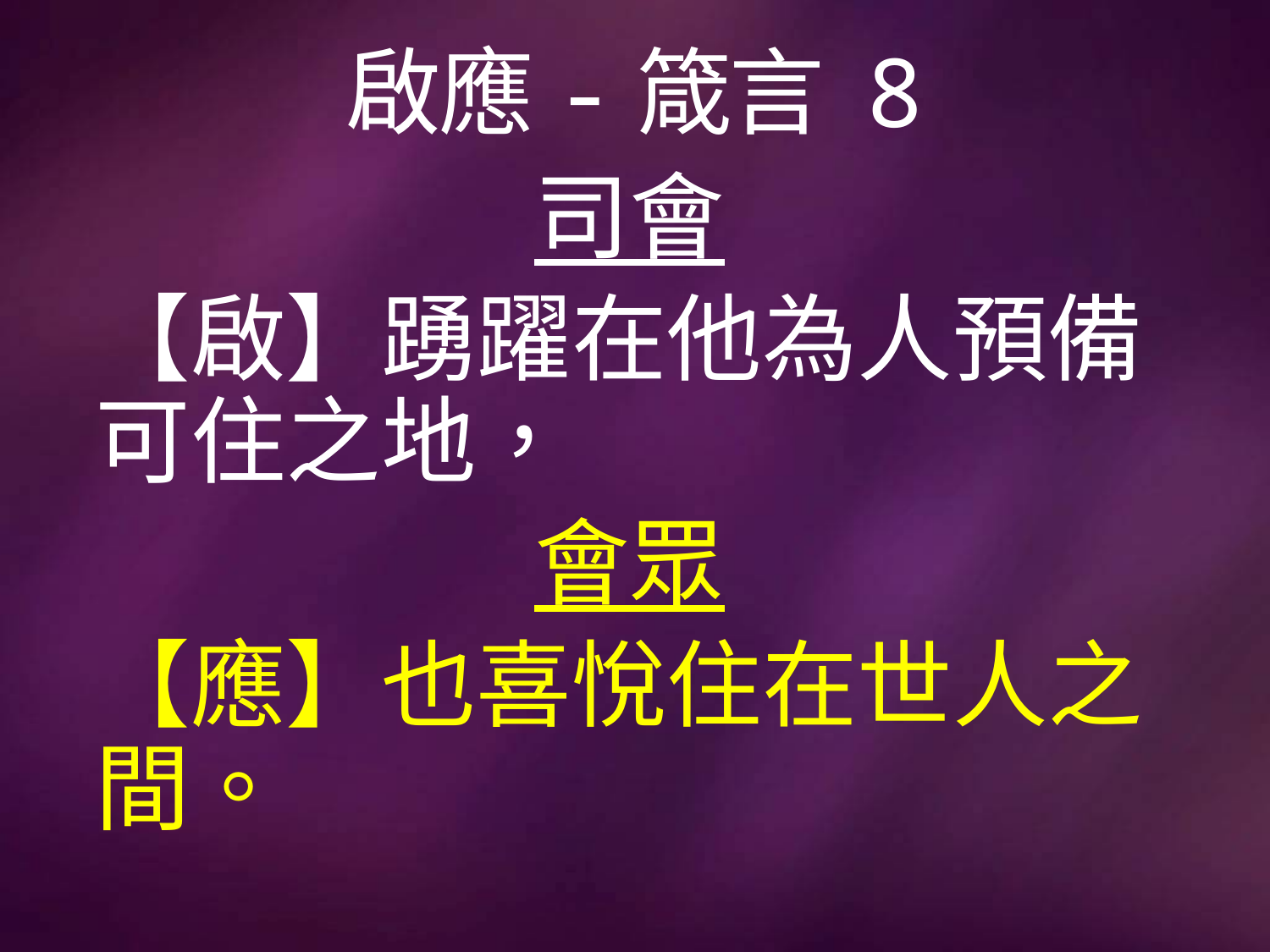

# 啟應-箴言 8
司會
【啟】踴躍在他為人預備可住之地，
會眾
【應】也喜悅住在世人之間。